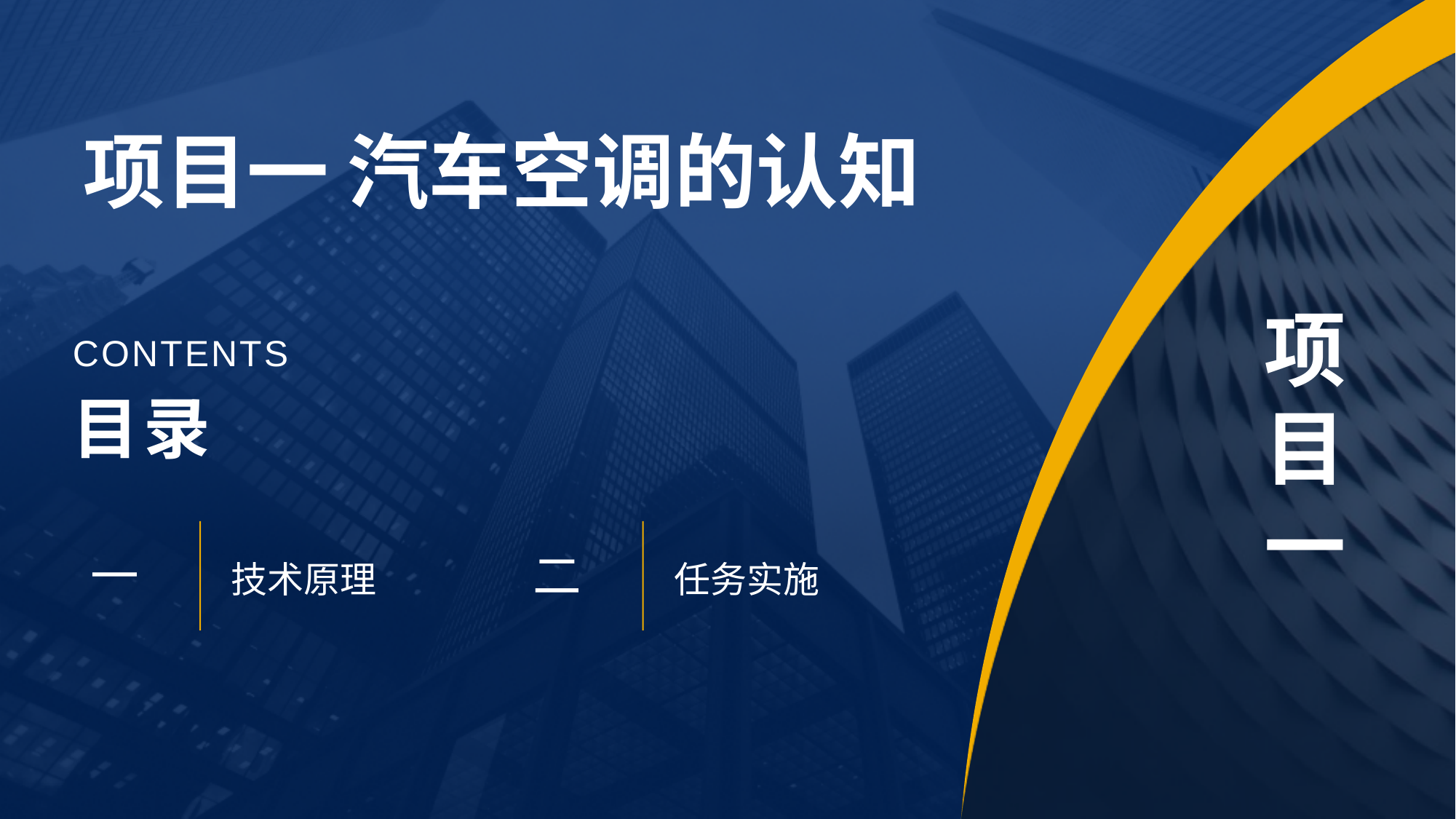

项目一 汽车空调的认知
项目
一
CONTENTS
目录
一
二

技术原理

任务实施